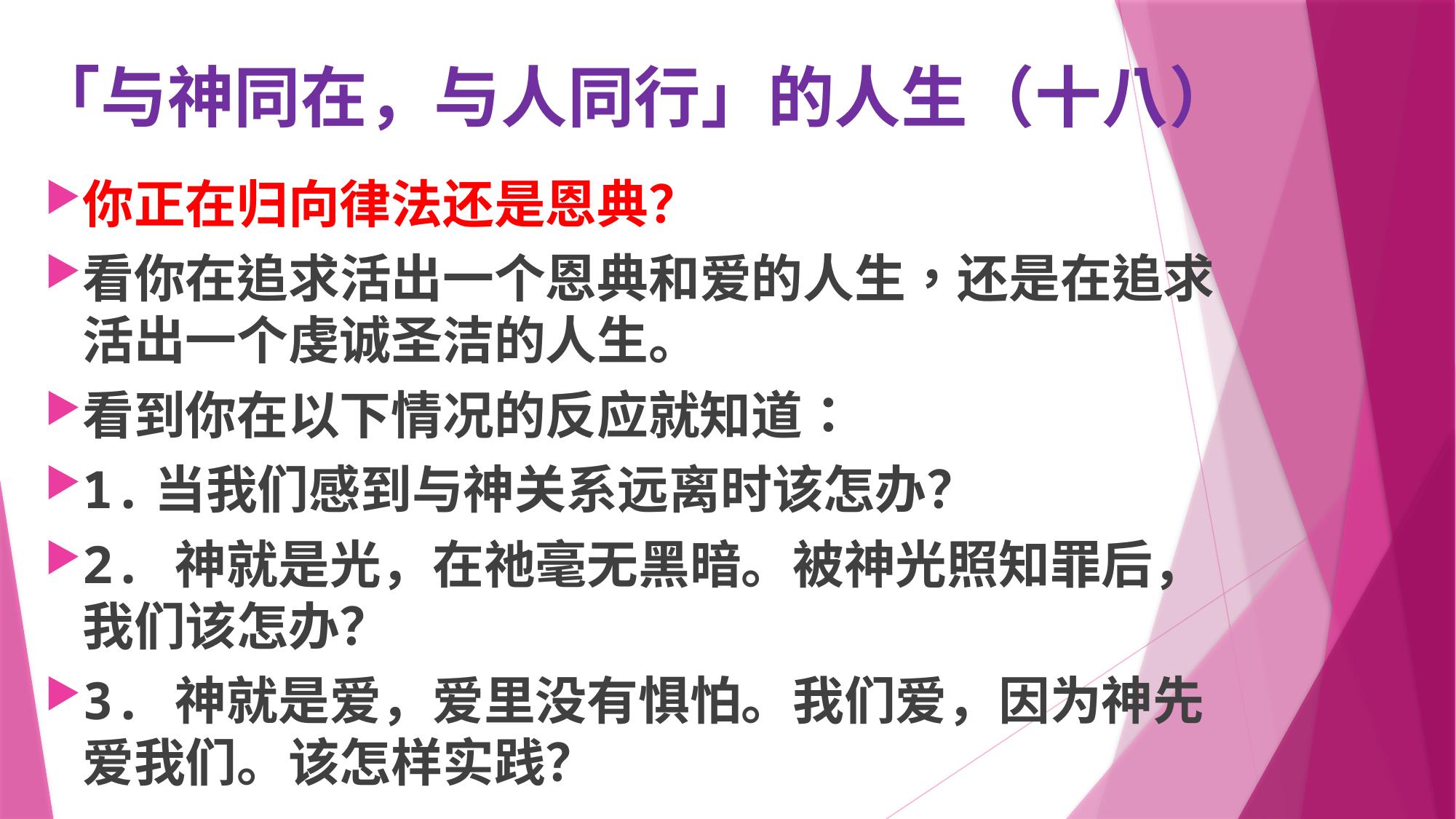

# 「与神同在，与人同行」的人生（十八）
你正在归向律法还是恩典？
看你在追求活出一个恩典和爱的人生，还是在追求活出一个虔诚圣洁的人生。
看到你在以下情况的反应就知道：
1.当我们感到与神关系远离时该怎办？
2.	神就是光，在祂毫无黑暗。被神光照知罪后，我们该怎办？
3.	神就是爱，爱里没有惧怕。我们爱，因为神先爱我们。该怎样实践？